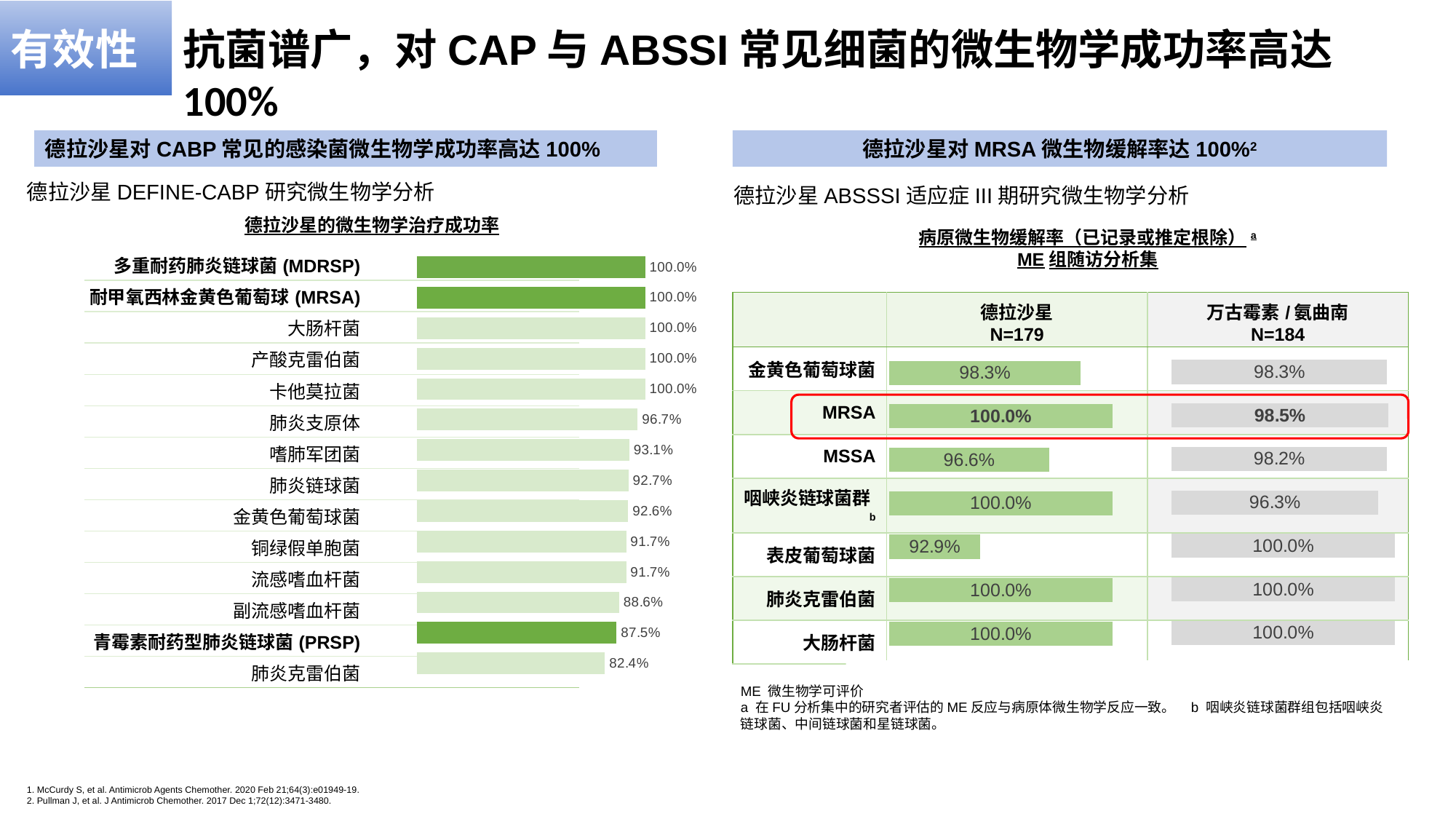

有效性
抗菌谱广，对CAP与ABSSI常见细菌的微生物学成功率高达100%
德拉沙星对CABP常见的感染菌微生物学成功率高达100%
德拉沙星对MRSA微生物缓解率达100%2
德拉沙星DEFINE-CABP研究微生物学分析

德拉沙星ABSSSI适应症III期研究微生物学分析

德拉沙星的微生物学治疗成功率
病原微生物缓解率（已记录或推定根除）a
ME组随访分析集

### Chart

| Category | 肺炎克雷伯菌 | 青霉素耐药型肺炎链球菌(PRSP) | 副流感嗜血杆菌 | 铜绿假单胞菌 | 流感嗜血杆菌 | 金黄色葡萄球菌 | 肺炎链球菌 | 嗜肺军团菌 | 肺炎支原体 | 多重耐药肺炎链球菌(MDRSP) | 耐甲氧西林金黄色葡萄球菌(MRSA) | 大肠杆菌 | 产酸克雷伯菌 | 卡他莫拉菌 |
|---|---|---|---|---|---|---|---|---|---|---|---|---|---|---|
| 微生物学治疗成功率 | 0.824 | 0.875 | 0.886 | 0.917 | 0.917 | 0.926 | 0.927 | 0.931 | 0.967 | 1.0 | 1.0 | 1.0 | 1.0 | 1.0 |
| 多重耐药肺炎链球菌(MDRSP) |  |
| --- | --- |
| 耐甲氧西林金黄色葡萄球(MRSA) |  |
| 大肠杆菌 |  |
| 产酸克雷伯菌 |  |
| 卡他莫拉菌 |  |
| 肺炎支原体 |  |
| 嗜肺军团菌 |  |
| 肺炎链球菌 |  |
| 金黄色葡萄球菌 |  |
| 铜绿假单胞菌 |  |
| 流感嗜血杆菌 |  |
| 副流感嗜血杆菌 |  |
| 青霉素耐药型肺炎链球菌(PRSP) |  |
| 肺炎克雷伯菌 |  |
|  | 德拉沙星 N=179 | 万古霉素/氨曲南 N=184 |
| --- | --- | --- |
| 金黄色葡萄球菌 |  |  |
| MRSA |  |  |
| MSSA |  |  |
| 咽峡炎链球菌群b |  |  |
| 表皮葡萄球菌 |  |  |
| 肺炎克雷伯菌 |  |  |
| 大肠杆菌 |  |  |

### Chart

| Category | 根除率 |
|---|---|
| 金黄色葡萄球菌 | 0.848 |
| MRSA | 0.819 |
| MSSA | 0.878 |
| 咽峡炎链球菌 | 0.933 |
| 表皮葡萄球菌 | 0.899 |
| 肺炎克雷伯菌 | 0.909 |
| 大肠杆菌 | 0.6 |
| 化脓性链球菌 | 0.714 |

### Chart

| Category | 占比 |
|---|---|
| 金黄色葡萄球菌 | 0.983 |
| MRSA | 0.985 |
| MSSA | 0.982 |
| 咽峡炎链球菌 | 0.963 |
| 表皮葡萄球菌 | 1.0 |
| 肺炎克雷伯菌 | 1.0 |
| 大肠杆菌 | 1.0 |
| 化脓性链球菌 | 1.0 |

### Chart

| Category | 占比 |
|---|---|
| 氨苄西林 | 0.983 |
| 头孢唑林 | 1.0 |
| 头孢呋辛 | 0.966 |
| 复方新诺明 | 1.0 |
| 氨苄西林/舒巴坦 | 0.929 |
| 头孢曲松 | 1.0 |
| 环丙沙星 | 1.0 |
| 左氧氟沙星 | 1.0 |

ME 微生物学可评价
a 在FU分析集中的研究者评估的ME反应与病原体微生物学反应一致。    b 咽峡炎链球菌群组包括咽峡炎链球菌、中间链球菌和星链球菌。
1. McCurdy S, et al. Antimicrob Agents Chemother. 2020 Feb 21;64(3):e01949-19.
2. Pullman J, et al. J Antimicrob Chemother. 2017 Dec 1;72(12):3471-3480.